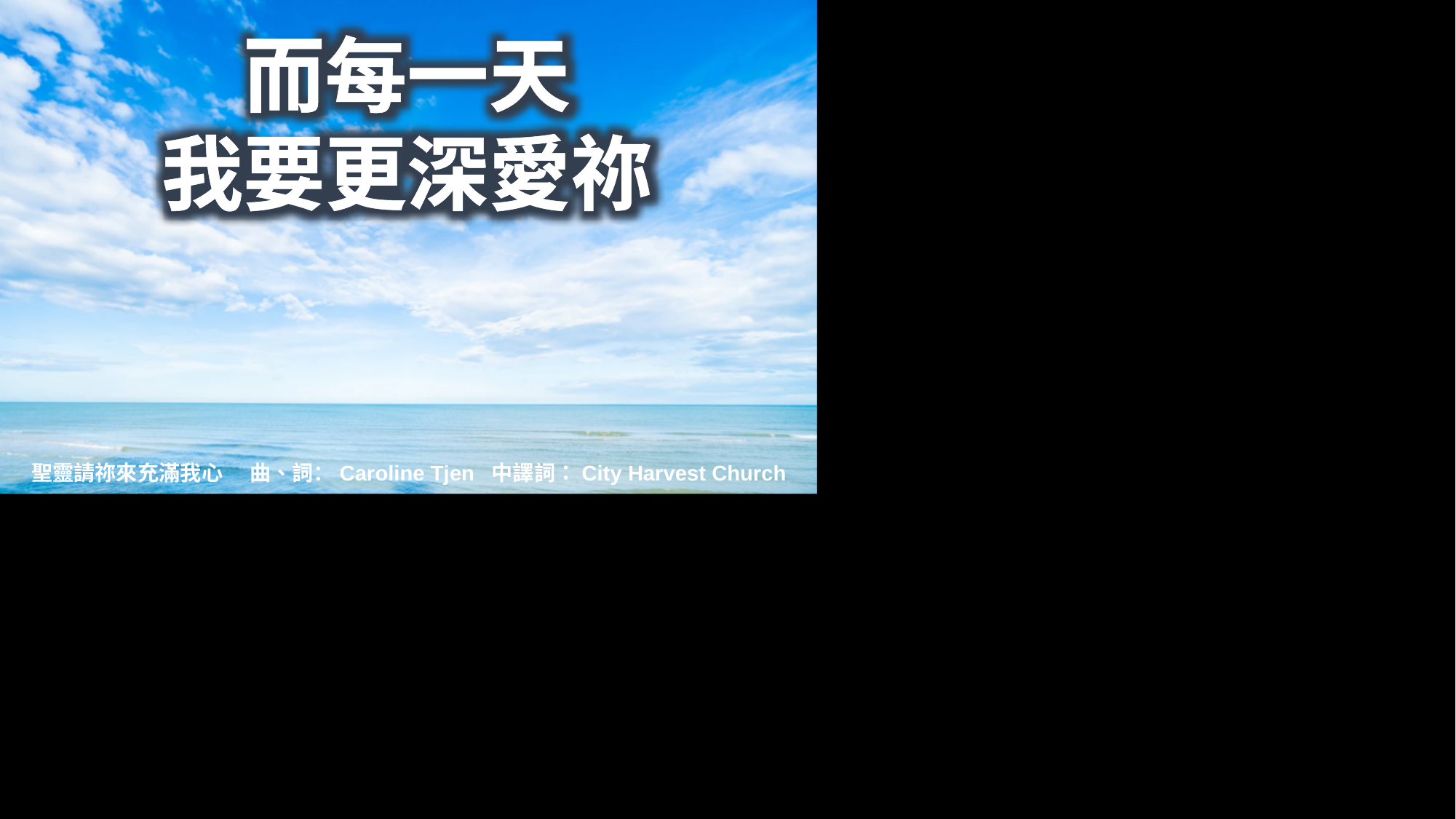

而每一天
我要更深愛祢
聖靈請祢來充滿我心	曲、詞：Caroline Tjen  中譯詞：City Harvest Church